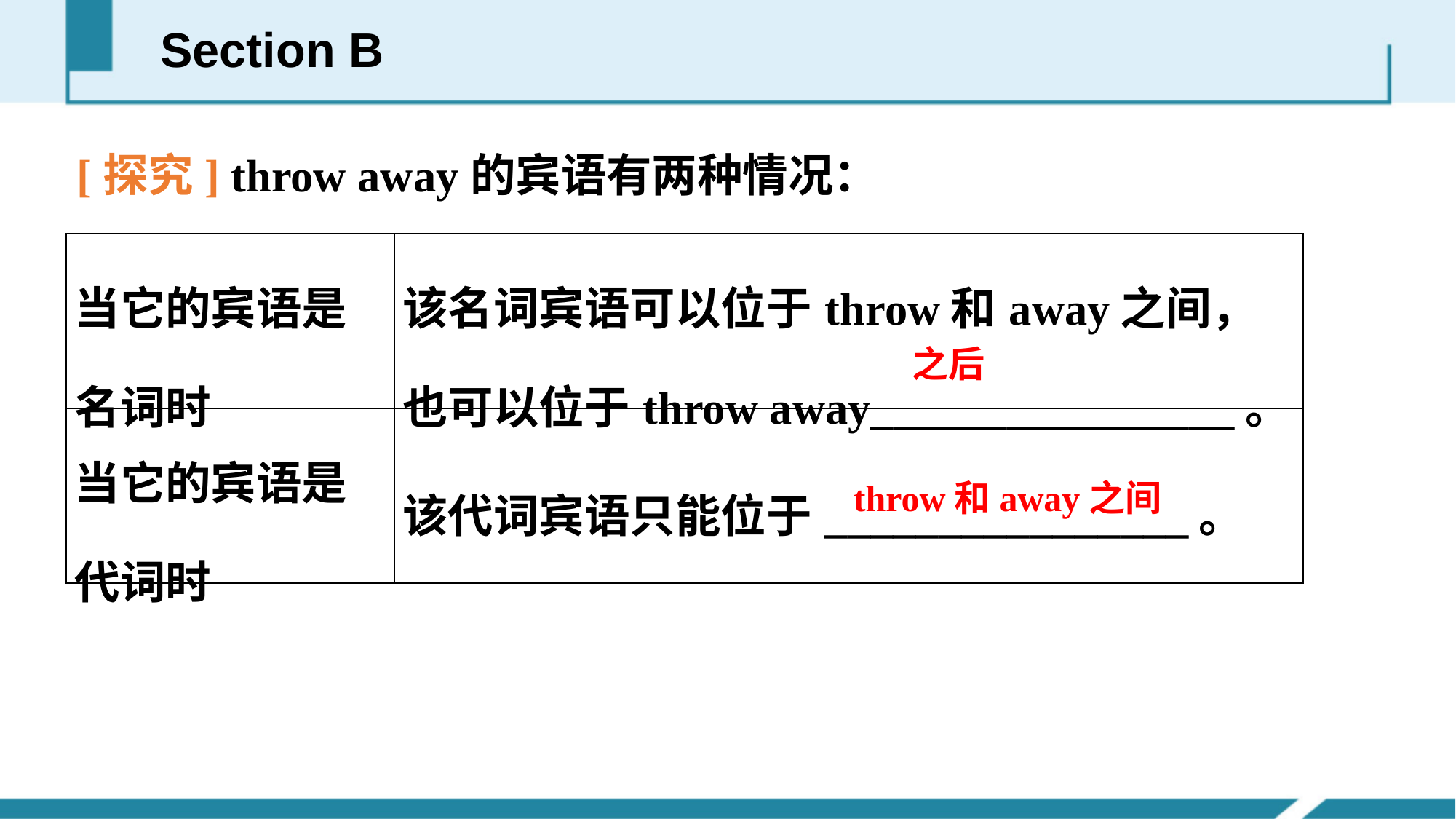

Section B
[探究] throw away的宾语有两种情况：
| 当它的宾语是名词时 | 该名词宾语可以位于throw和away之间，也可以位于throw away\_\_\_\_\_\_\_\_\_\_\_\_\_\_\_\_。 |
| --- | --- |
| 当它的宾语是代词时 | 该代词宾语只能位于\_\_\_\_\_\_\_\_\_\_\_\_\_\_\_\_。 |
之后
throw和away之间